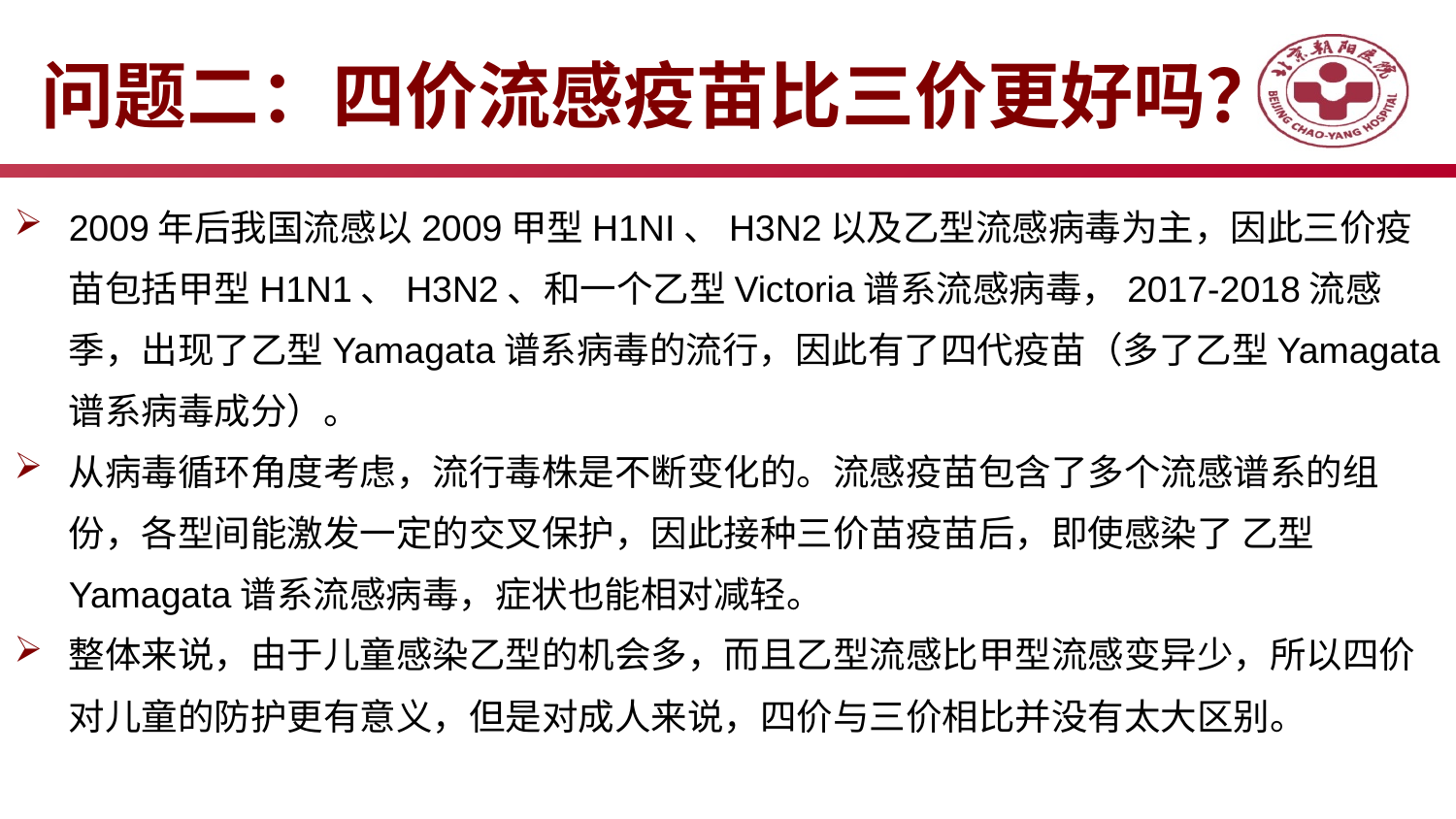

问题二：四价流感疫苗比三价更好吗？
2009年后我国流感以2009甲型H1NI、H3N2以及乙型流感病毒为主，因此三价疫苗包括甲型H1N1、H3N2、和一个乙型Victoria谱系流感病毒，2017-2018流感季，出现了乙型Yamagata谱系病毒的流行，因此有了四代疫苗（多了乙型Yamagata谱系病毒成分）。
从病毒循环角度考虑，流行毒株是不断变化的。流感疫苗包含了多个流感谱系的组份，各型间能激发一定的交叉保护，因此接种三价苗疫苗后，即使感染了 乙型Yamagata谱系流感病毒，症状也能相对减轻。
整体来说，由于儿童感染乙型的机会多，而且乙型流感比甲型流感变异少，所以四价对儿童的防护更有意义，但是对成人来说，四价与三价相比并没有太大区别。